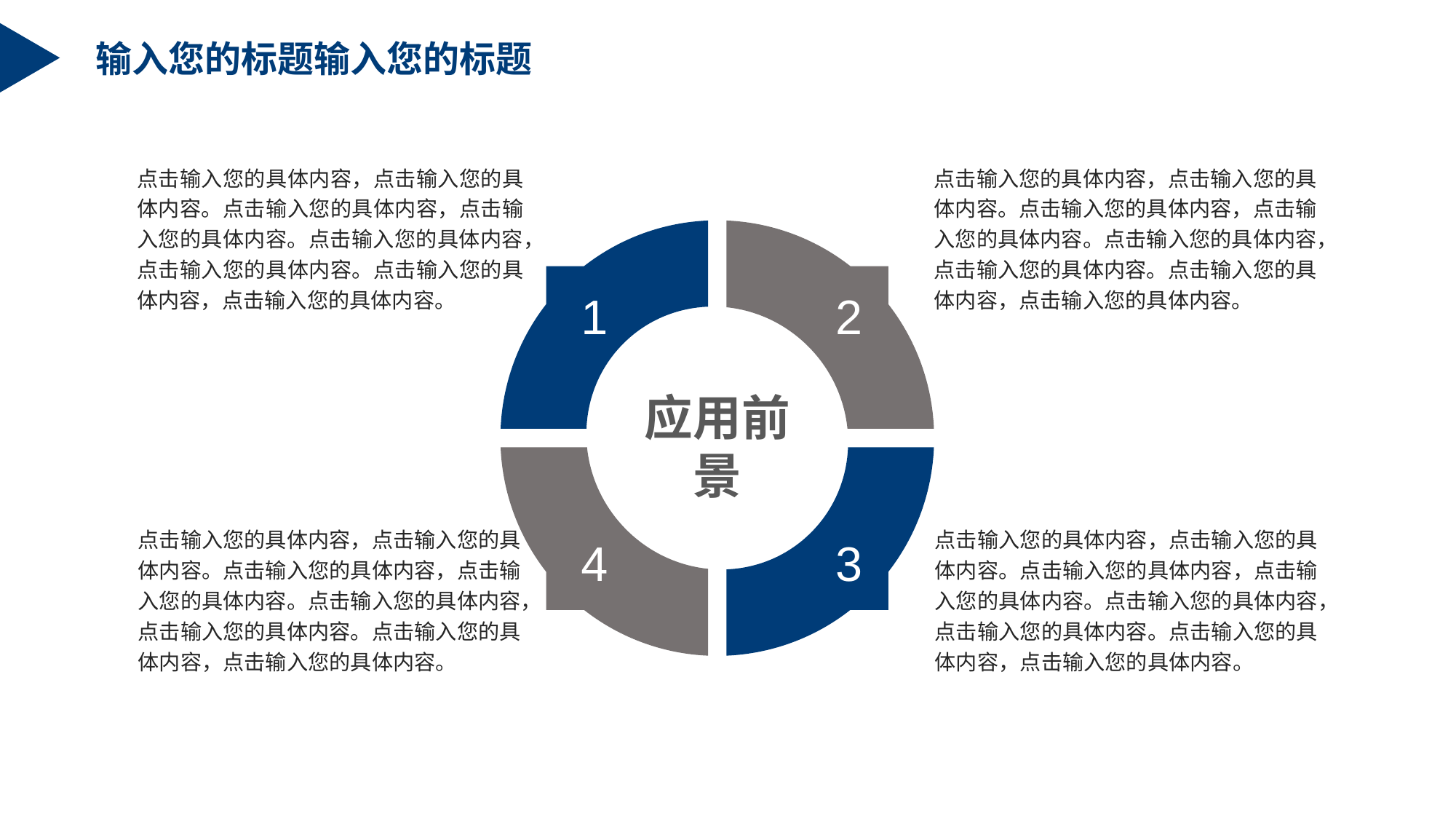

输入您的标题输入您的标题
点击输入您的具体内容，点击输入您的具体内容。点击输入您的具体内容，点击输入您的具体内容。点击输入您的具体内容，点击输入您的具体内容。点击输入您的具体内容，点击输入您的具体内容。
点击输入您的具体内容，点击输入您的具体内容。点击输入您的具体内容，点击输入您的具体内容。点击输入您的具体内容，点击输入您的具体内容。点击输入您的具体内容，点击输入您的具体内容。

1
2

4
3
应用前景
点击输入您的具体内容，点击输入您的具体内容。点击输入您的具体内容，点击输入您的具体内容。点击输入您的具体内容，点击输入您的具体内容。点击输入您的具体内容，点击输入您的具体内容。
点击输入您的具体内容，点击输入您的具体内容。点击输入您的具体内容，点击输入您的具体内容。点击输入您的具体内容，点击输入您的具体内容。点击输入您的具体内容，点击输入您的具体内容。